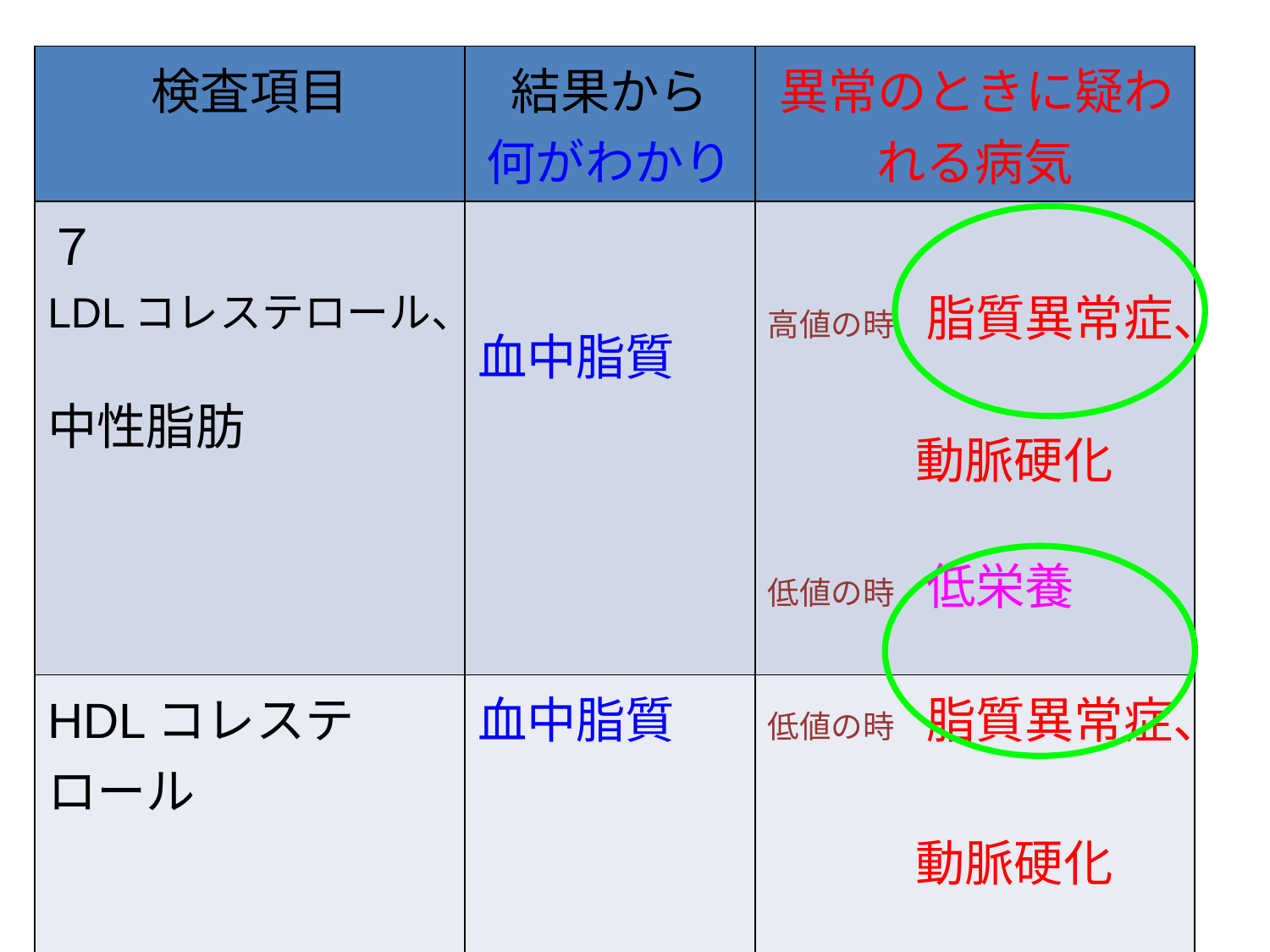

| 検査項目 | 結果から 何がわかり | 異常のときに疑われる病気 |
| --- | --- | --- |
| ７　 LDLコレステロール、 中性脂肪 | 血中脂質 | 高値の時　脂質異常症、　　 　　　動脈硬化 低値の時　低栄養 |
| HDLコレステロール | 血中脂質 | 低値の時　脂質異常症、　　 　　　動脈硬化 |